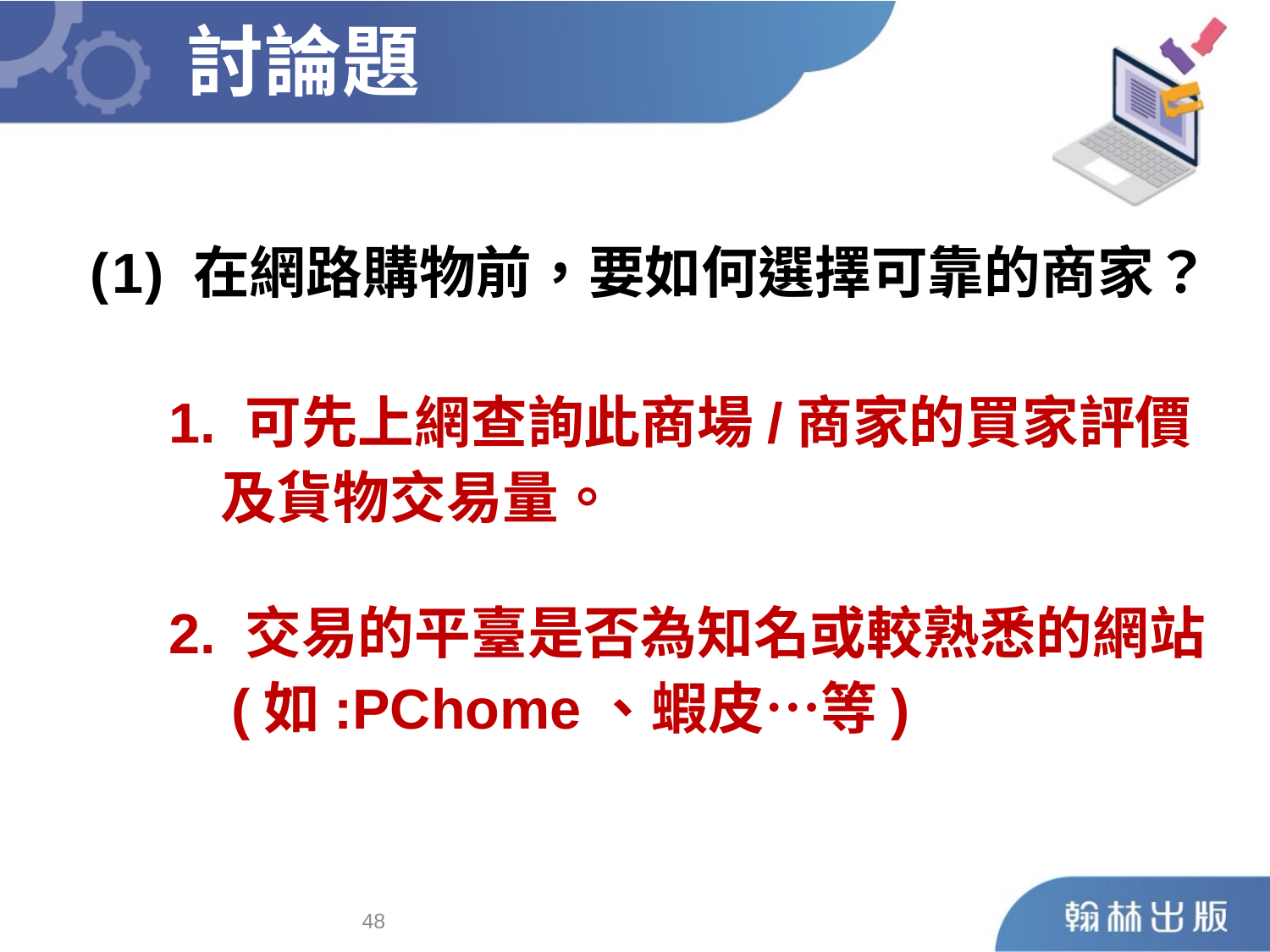

討論題
 在網路購物前，要如何選擇可靠的商家？

     1. 可先上網查詢此商場/商家的買家評價
         及貨物交易量。
     2. 交易的平臺是否為知名或較熟悉的網站
         (如:PChome、蝦皮⋯等)

48